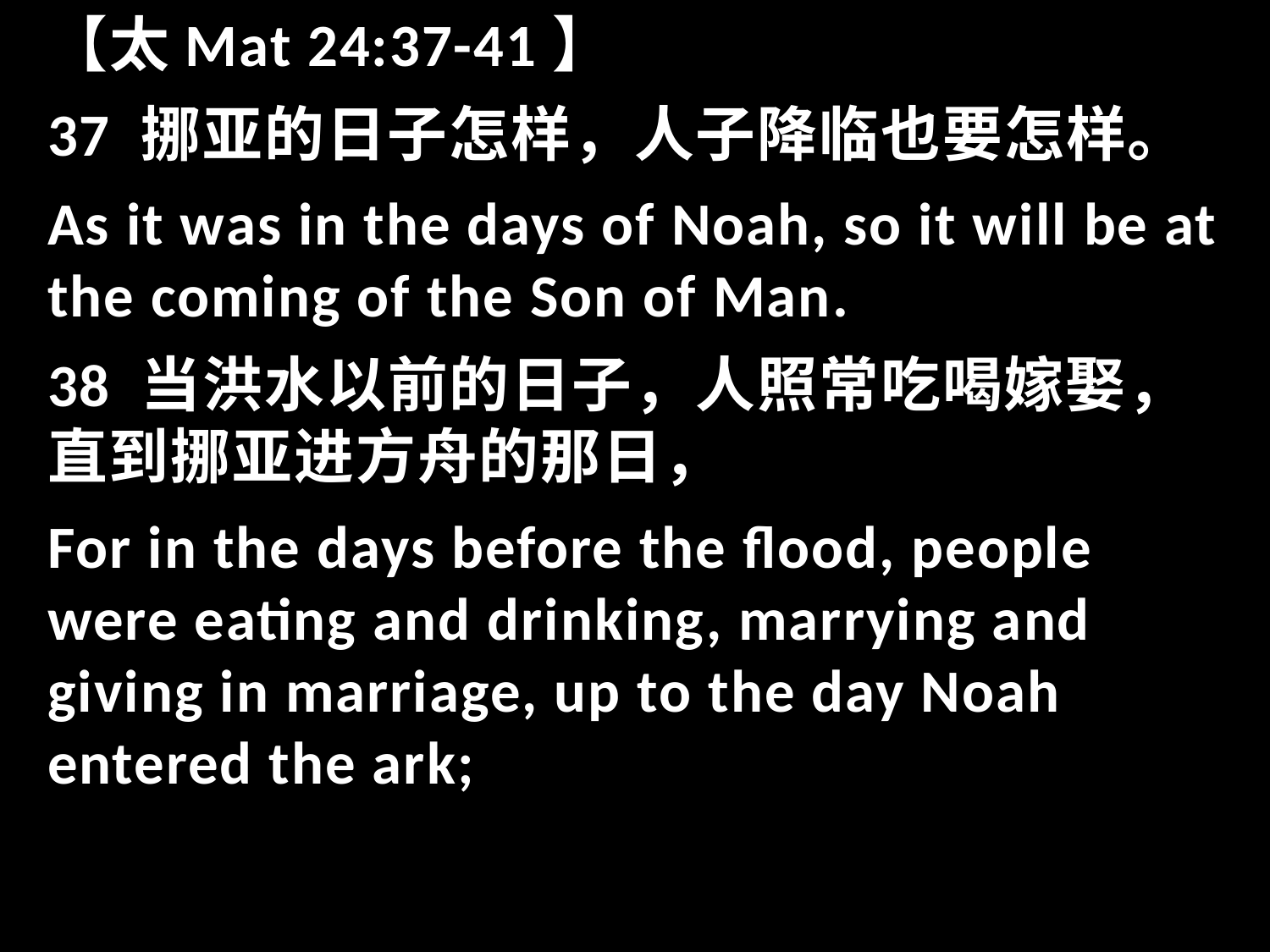

【太Mat 24:37-41】
37 挪亚的日子怎样，人子降临也要怎样。
As it was in the days of Noah, so it will be at the coming of the Son of Man.
38 当洪水以前的日子，人照常吃喝嫁娶，直到挪亚进方舟的那日，
For in the days before the flood, people were eating and drinking, marrying and giving in marriage, up to the day Noah entered the ark;